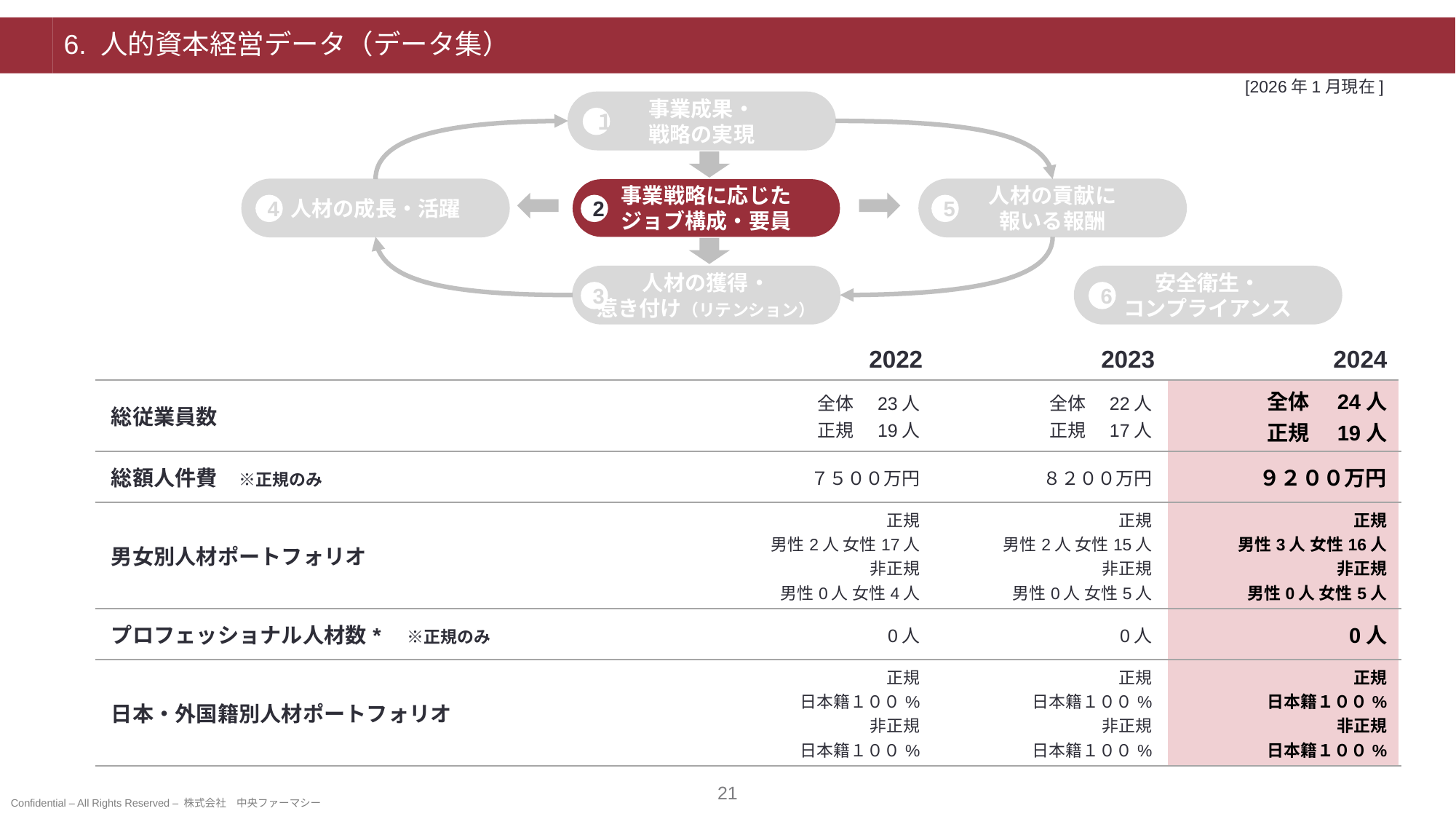

# 6. 人的資本経営データ（データ集）
[2026年1月現在]
事業成果・
戦略の実現
１

人材の貢献に
報いる報酬
人材の成長・活躍
事業戦略に応じた
ジョブ構成・要員

4
2
5

人材の獲得・
惹き付け（リテンション）
安全衛生・
コンプライアンス
3
6
|  |  | 2022 | 2023 | 2024 |
| --- | --- | --- | --- | --- |
|  | 総従業員数 | 全体　23人 正規　19人 | 全体　22人 正規　17人 | 全体　24人 正規　19人 |
|  | 総額人件費　※正規のみ | ７５００万円 | ８２００万円 | ９２００万円 |
|  | 男女別人材ポートフォリオ | 正規 男性2人 女性17人 非正規 男性0人 女性4人 | 正規 男性2人 女性15人 非正規 男性0人 女性5人 | 正規 男性3人 女性16人 非正規 男性0人 女性5人 |
|  | プロフェッショナル人材数\*　※正規のみ | 0人 | 0人 | 0人 |
|  | 日本・外国籍別人材ポートフォリオ | 正規 日本籍１００% 非正規 日本籍１００% | 正規 日本籍１００% 非正規 日本籍１００% | 正規 日本籍１００% 非正規 日本籍１００% |
21